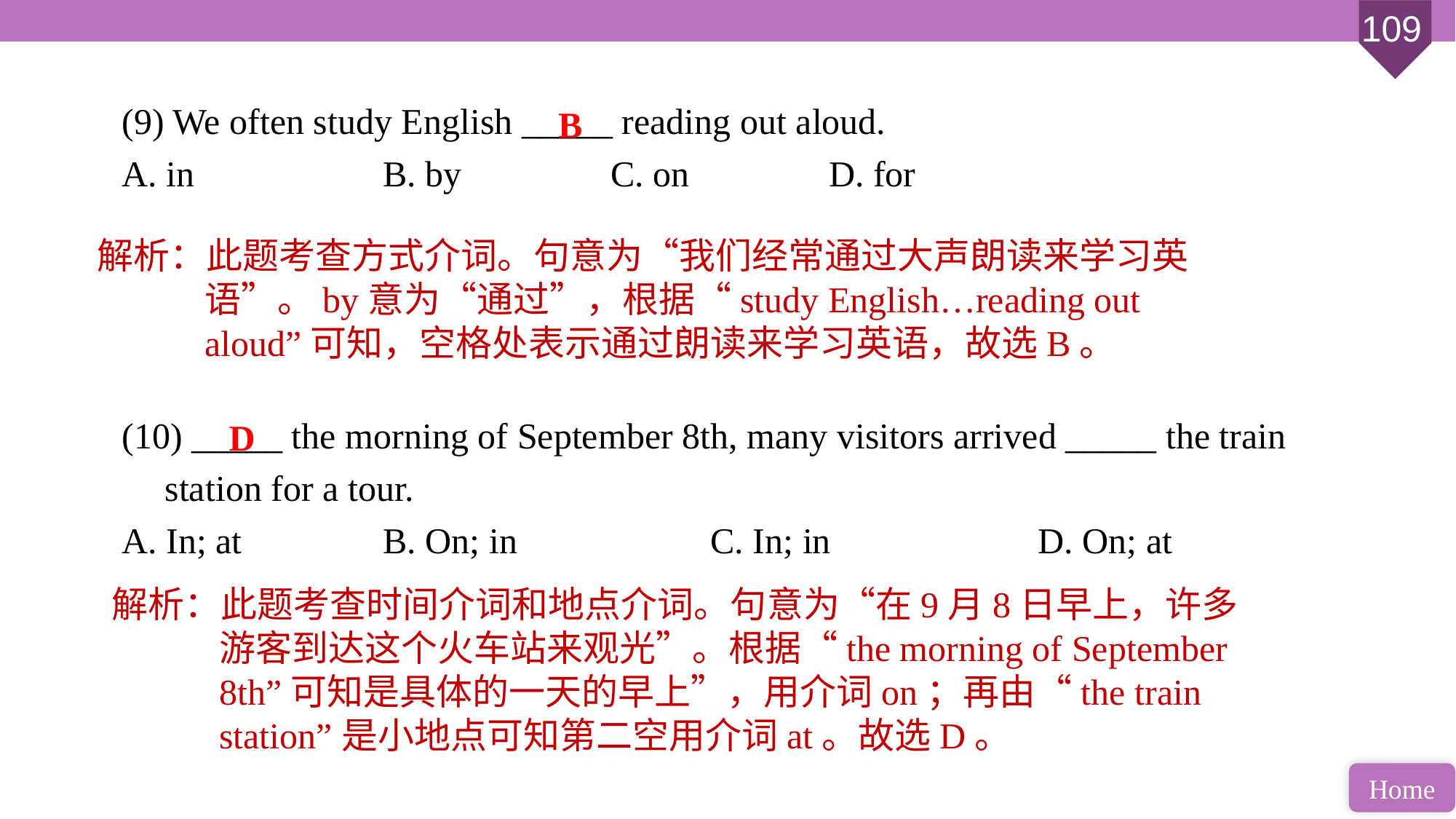

(9) We often study English _____ reading out aloud.
A. in 		B. by		 C. on		 D. for

(10) _____ the morning of September 8th, many visitors arrived _____ the train station for a tour.
A. In; at 		B. On; in 		C. In; in 		D. On; at
B
解析：此题考查方式介词。句意为“我们经常通过大声朗读来学习英语”。by意为“通过”，根据“study English…reading out aloud”可知，空格处表示通过朗读来学习英语，故选B。
D
解析：此题考查时间介词和地点介词。句意为“在9月8日早上，许多游客到达这个火车站来观光”。根据“the morning of September 8th”可知是具体的一天的早上”，用介词on；再由“the train station”是小地点可知第二空用介词at。故选D。